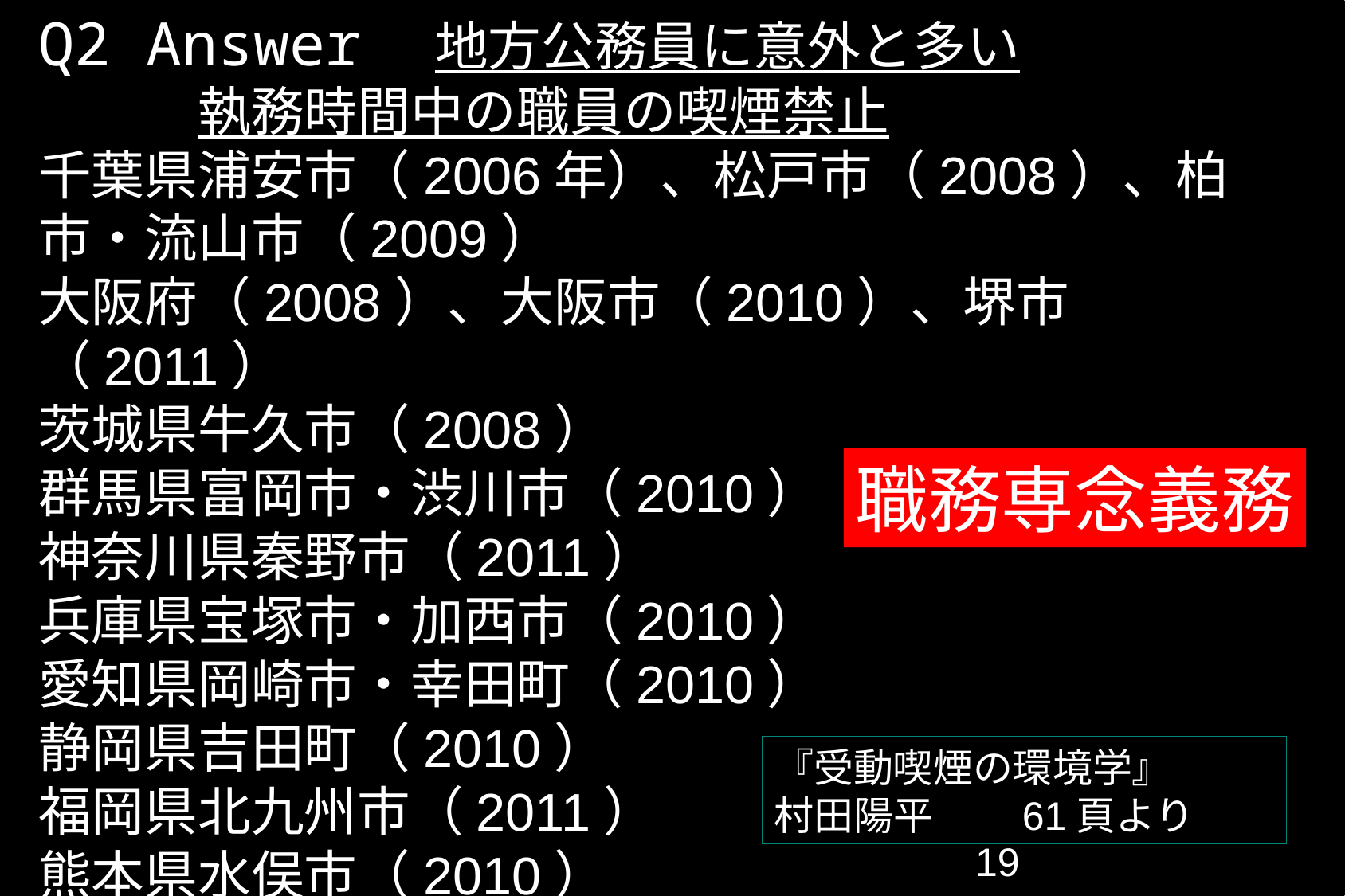

Q2 Answer　地方公務員に意外と多い
　　　執務時間中の職員の喫煙禁止
千葉県浦安市（2006年）、松戸市（2008）、柏市・流山市（2009）
大阪府（2008）、大阪市（2010）、堺市（2011）
茨城県牛久市（2008）
群馬県富岡市・渋川市（2010）
神奈川県秦野市（2011）
兵庫県宝塚市・加西市（2010）
愛知県岡崎市・幸田町（2010）
静岡県吉田町（2010）
福岡県北九州市（2011）
熊本県水俣市（2010）

職務専念義務
『受動喫煙の環境学』
村田陽平　　61頁より
19